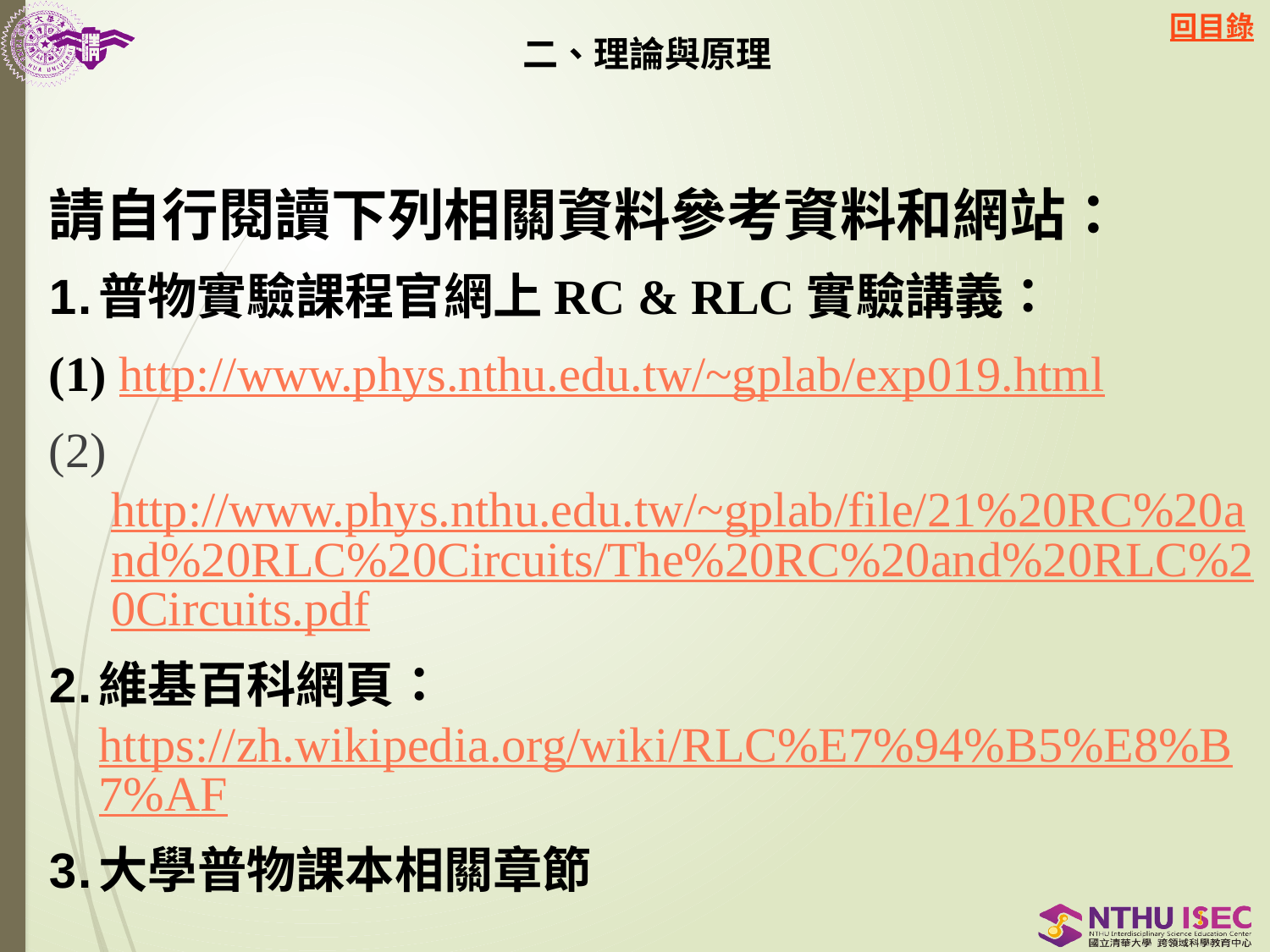

# 二、理論與原理
請自行閱讀下列相關資料參考資料和網站：
普物實驗課程官網上RC & RLC實驗講義：
(1) http://www.phys.nthu.edu.tw/~gplab/exp019.html
(2)http://www.phys.nthu.edu.tw/~gplab/file/21%20RC%20and%20RLC%20Circuits/The%20RC%20and%20RLC%20Circuits.pdf
維基百科網頁：https://zh.wikipedia.org/wiki/RLC%E7%94%B5%E8%B7%AF
大學普物課本相關章節